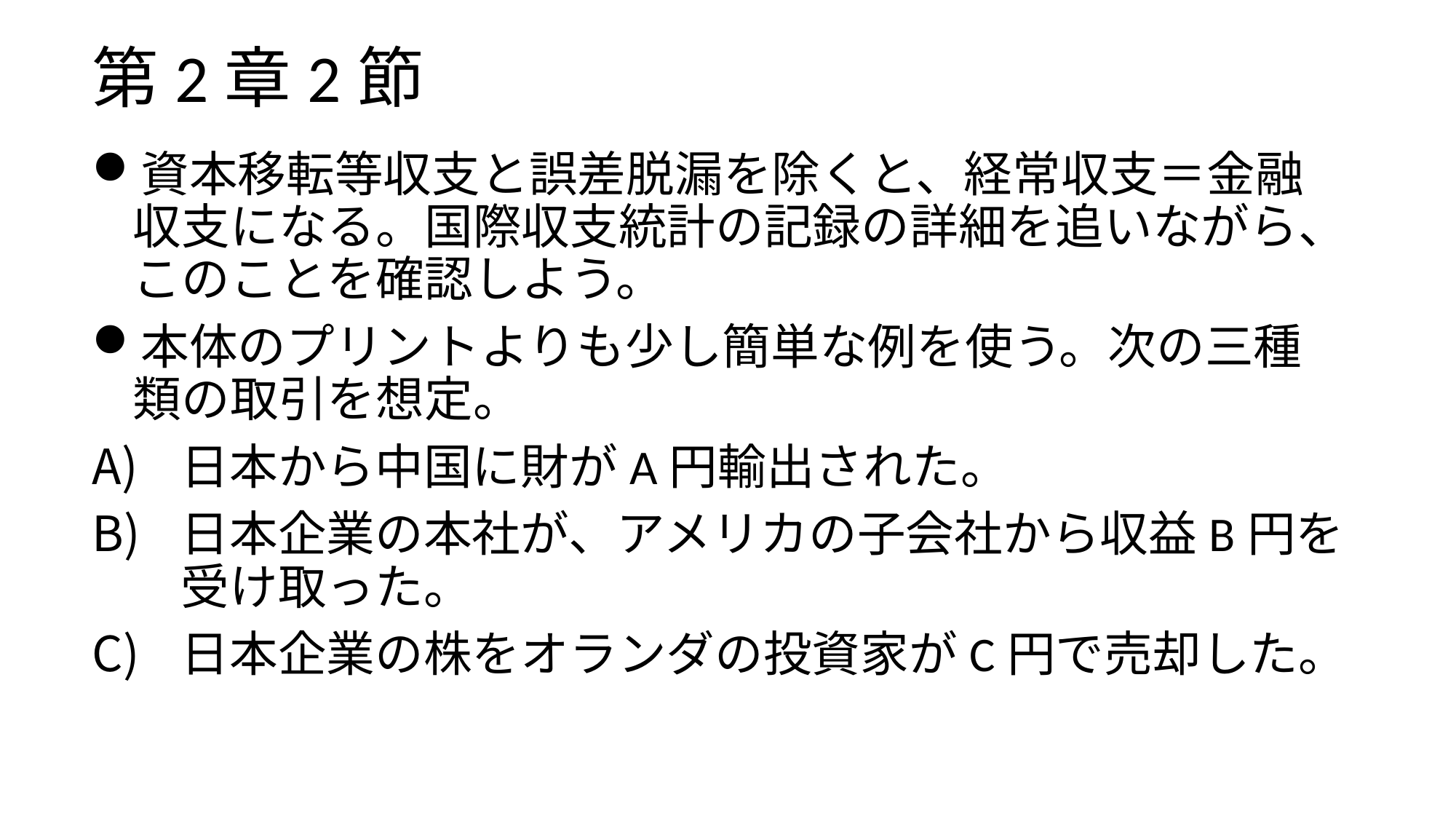

# 第2章2節
資本移転等収支と誤差脱漏を除くと、経常収支＝金融収支になる。国際収支統計の記録の詳細を追いながら、このことを確認しよう。
本体のプリントよりも少し簡単な例を使う。次の三種類の取引を想定。
日本から中国に財がA円輸出された。
日本企業の本社が、アメリカの子会社から収益B円を受け取った。
日本企業の株をオランダの投資家がC円で売却した。